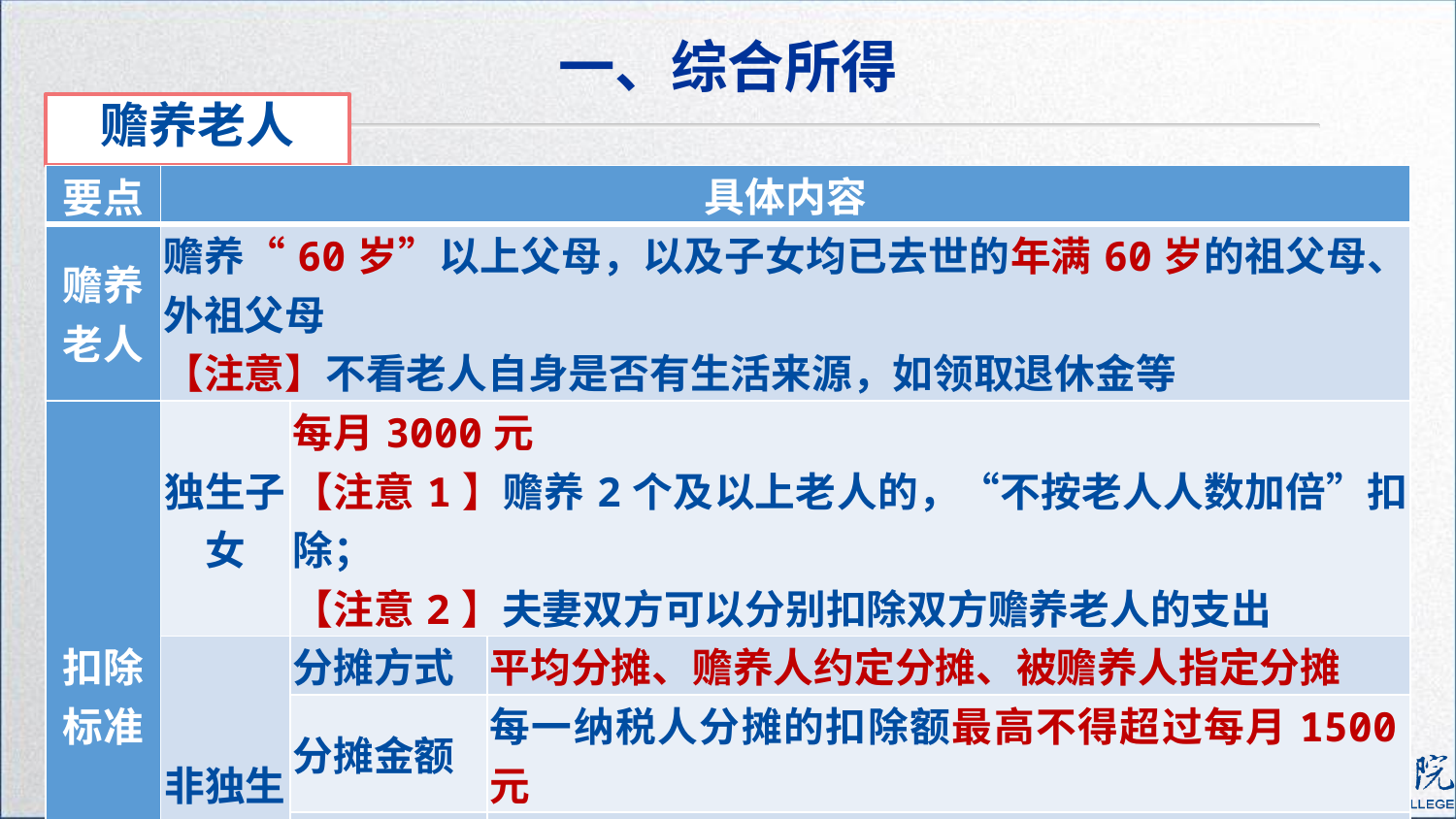

一、综合所得
赡养老人
| 要点 | 具体内容 |  |  |
| --- | --- | --- | --- |
| 赡养老人 | 赡养“60岁”以上父母，以及子女均已去世的年满60岁的祖父母、外祖父母 【注意】不看老人自身是否有生活来源，如领取退休金等 |  |  |
| 扣除标准 | 独生子女 | 每月3000元 【注意1】赡养2个及以上老人的，“不按老人人数加倍”扣除； 【注意2】夫妻双方可以分别扣除双方赡养老人的支出 |  |
|  | 非独生子女 | 分摊方式 | 平均分摊、赡养人约定分摊、被赡养人指定分摊 |
|  |  | 分摊金额 | 每一纳税人分摊的扣除额最高不得超过每月1500元 |
|  |  | 优先级 | 指定分摊优先于约定分摊，两者不一致，以指定分摊为准 |
|  |  | 【注意】具体分摊方式在一个纳税年度内不得变更 |  |
94